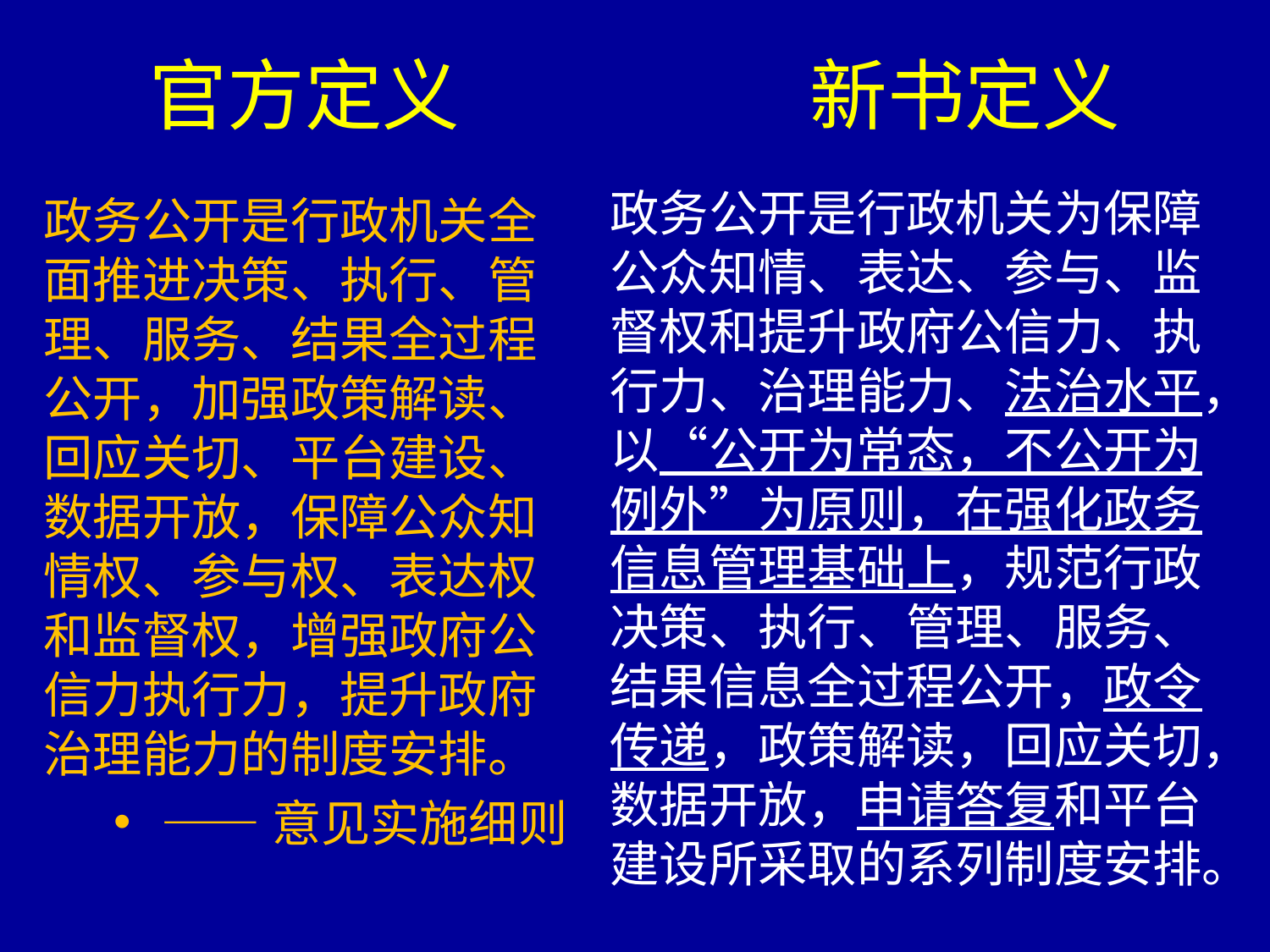

官方定义
# 新书定义
政务公开是行政机关为保障公众知情、表达、参与、监督权和提升政府公信力、执行力、治理能力、法治水平，以“公开为常态，不公开为例外”为原则，在强化政务信息管理基础上，规范行政决策、执行、管理、服务、结果信息全过程公开，政令传递，政策解读，回应关切，数据开放，申请答复和平台建设所采取的系列制度安排。
政务公开是行政机关全面推进决策、执行、管理、服务、结果全过程公开，加强政策解读、回应关切、平台建设、数据开放，保障公众知情权、参与权、表达权和监督权，增强政府公信力执行力，提升政府治理能力的制度安排。
——意见实施细则